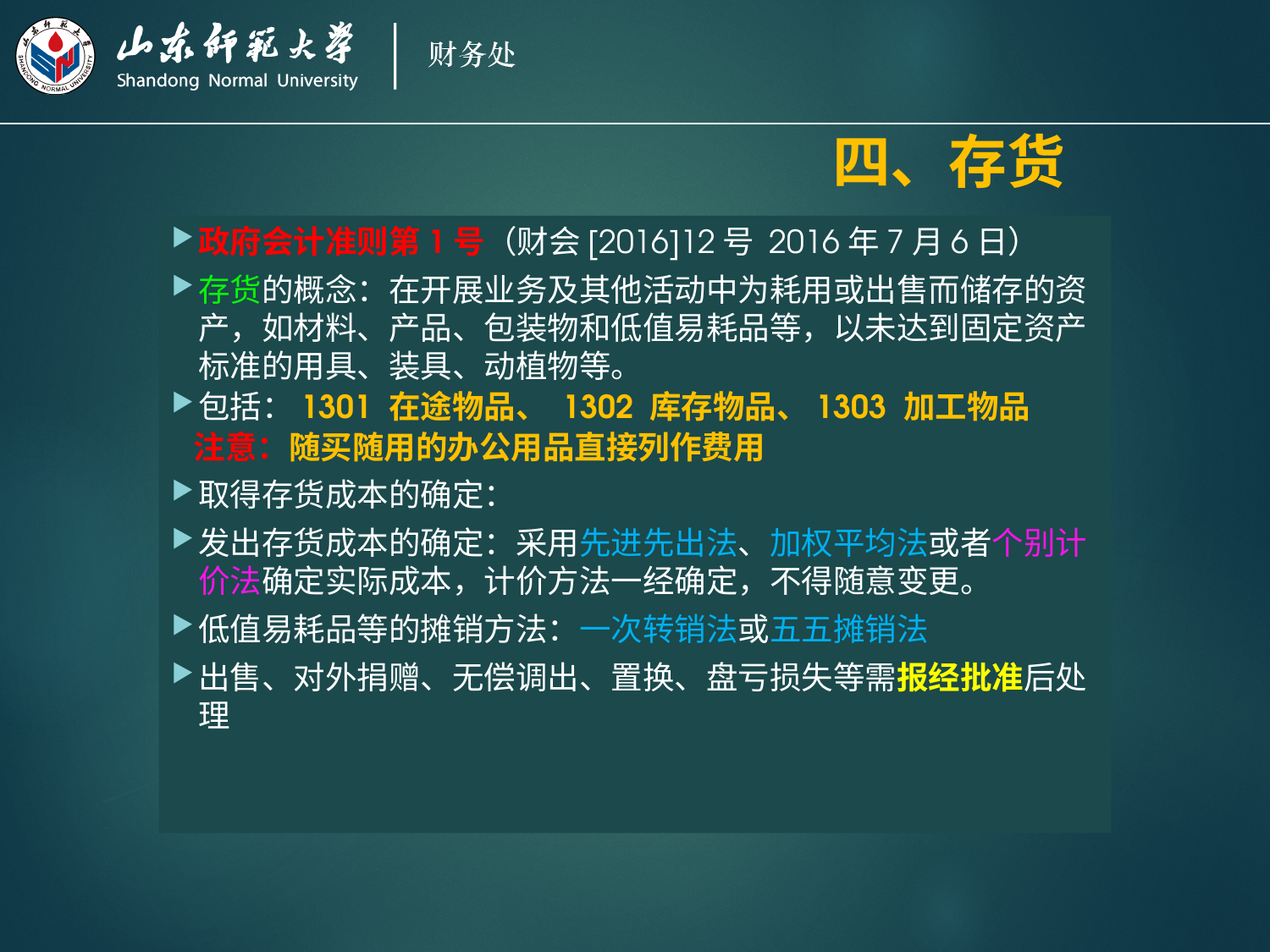

# 四、存货
政府会计准则第1号（财会[2016]12号 2016年7月6日）
存货的概念：在开展业务及其他活动中为耗用或出售而储存的资产，如材料、产品、包装物和低值易耗品等，以未达到固定资产标准的用具、装具、动植物等。
包括：1301 在途物品、 1302 库存物品、1303 加工物品
  注意：随买随用的办公用品直接列作费用
取得存货成本的确定：
发出存货成本的确定：采用先进先出法、加权平均法或者个别计价法确定实际成本，计价方法一经确定，不得随意变更。
低值易耗品等的摊销方法：一次转销法或五五摊销法
出售、对外捐赠、无偿调出、置换、盘亏损失等需报经批准后处理